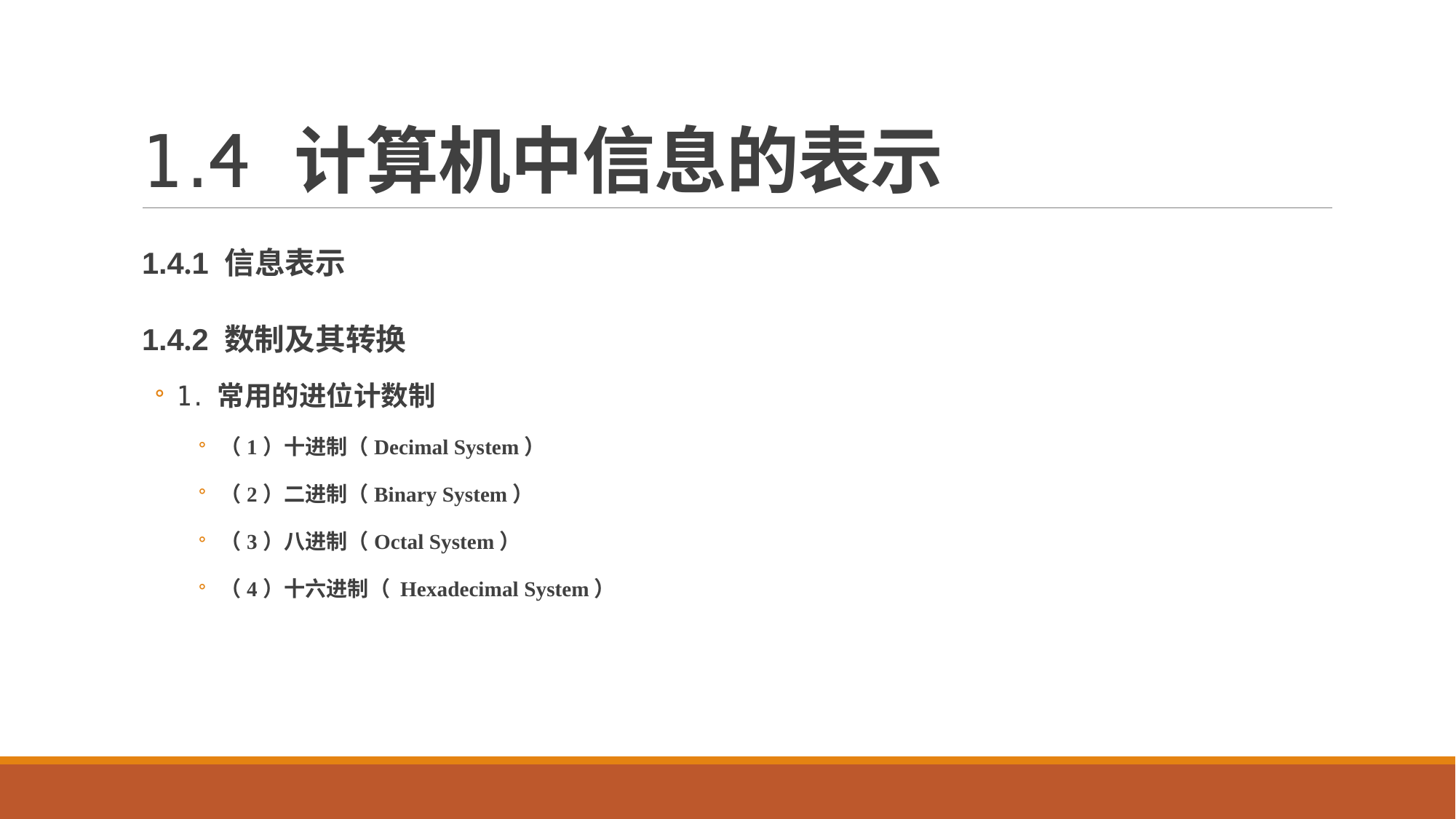

# 1.4 计算机中信息的表示
1.4.1 信息表示
1.4.2 数制及其转换
1. 常用的进位计数制
（1）十进制（Decimal System）
（2）二进制（Binary System）
（3）八进制（Octal System）
（4）十六进制（ Hexadecimal System）